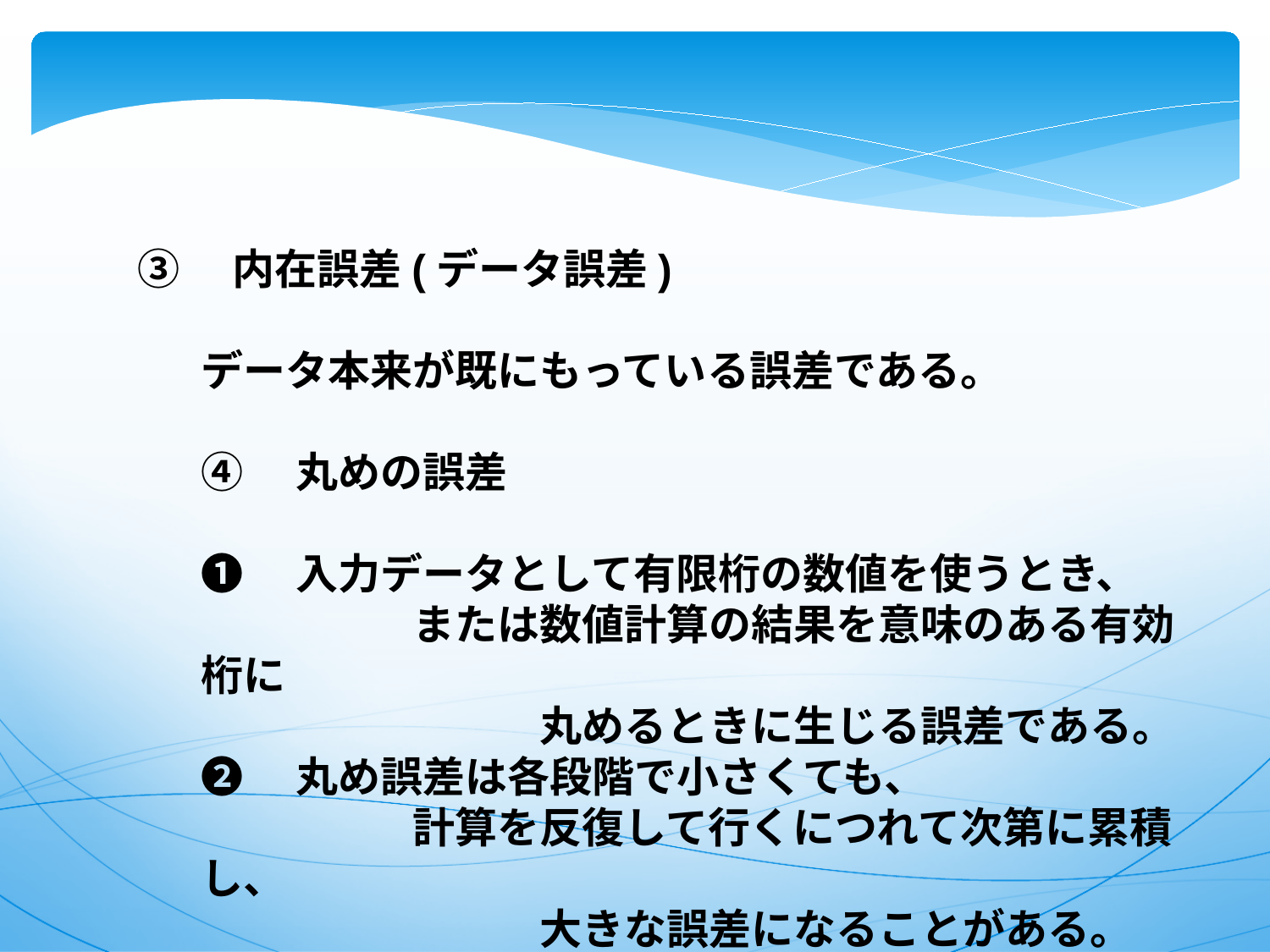

③　内在誤差(データ誤差)

データ本来が既にもっている誤差である。

④　丸めの誤差

❶　入力データとして有限桁の数値を使うとき、
　　　　　または数値計算の結果を意味のある有効桁に
　　　　　　　　丸めるときに生じる誤差である。
❷　丸め誤差は各段階で小さくても、
　　　　　計算を反復して行くにつれて次第に累積し、
　　　　　　　　大きな誤差になることがある。